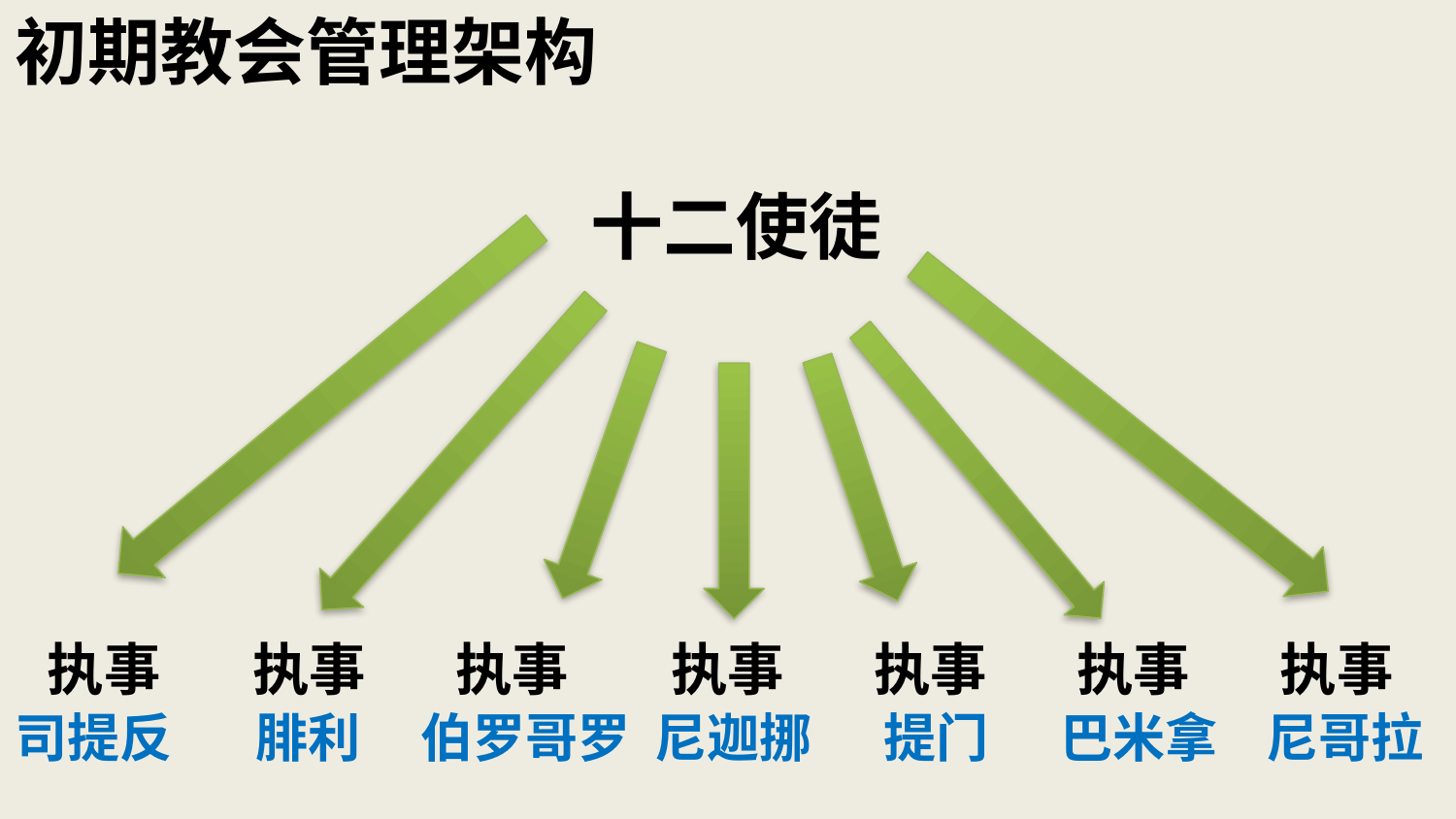

# 初期教会管理架构 十二使徒 执事      执事       执事        执事       执事       执事       执事 司提反       腓利     伯罗哥罗  尼迦挪      提门      巴米拿    尼哥拉